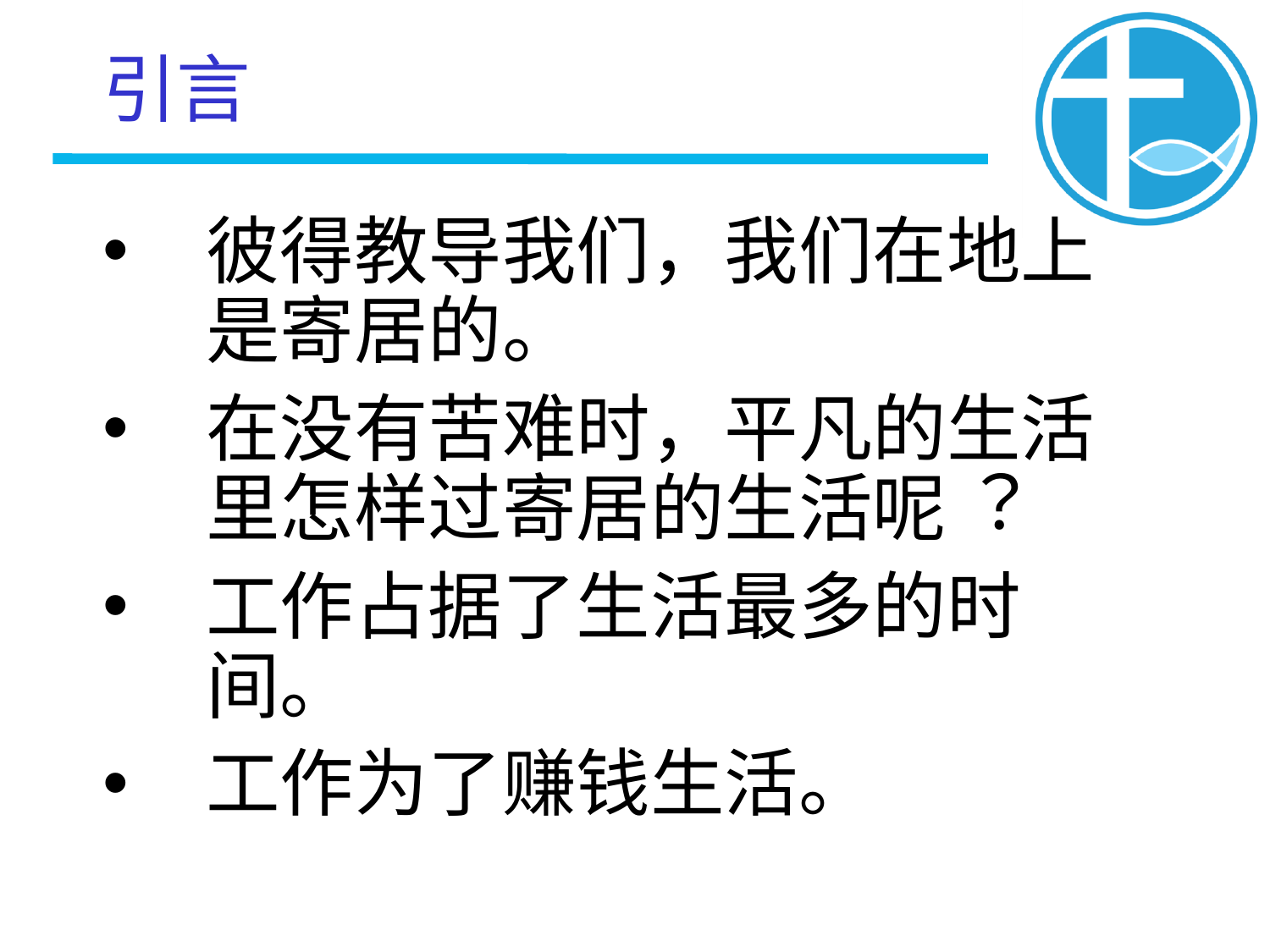

# 引⾔
彼得教导我们，我们在地上是寄居的。
在没有苦难时，平凡的⽣活⾥怎样过寄居的⽣活呢︖
⼯作占据了⽣活最多的时间。
⼯作为了赚钱⽣活。